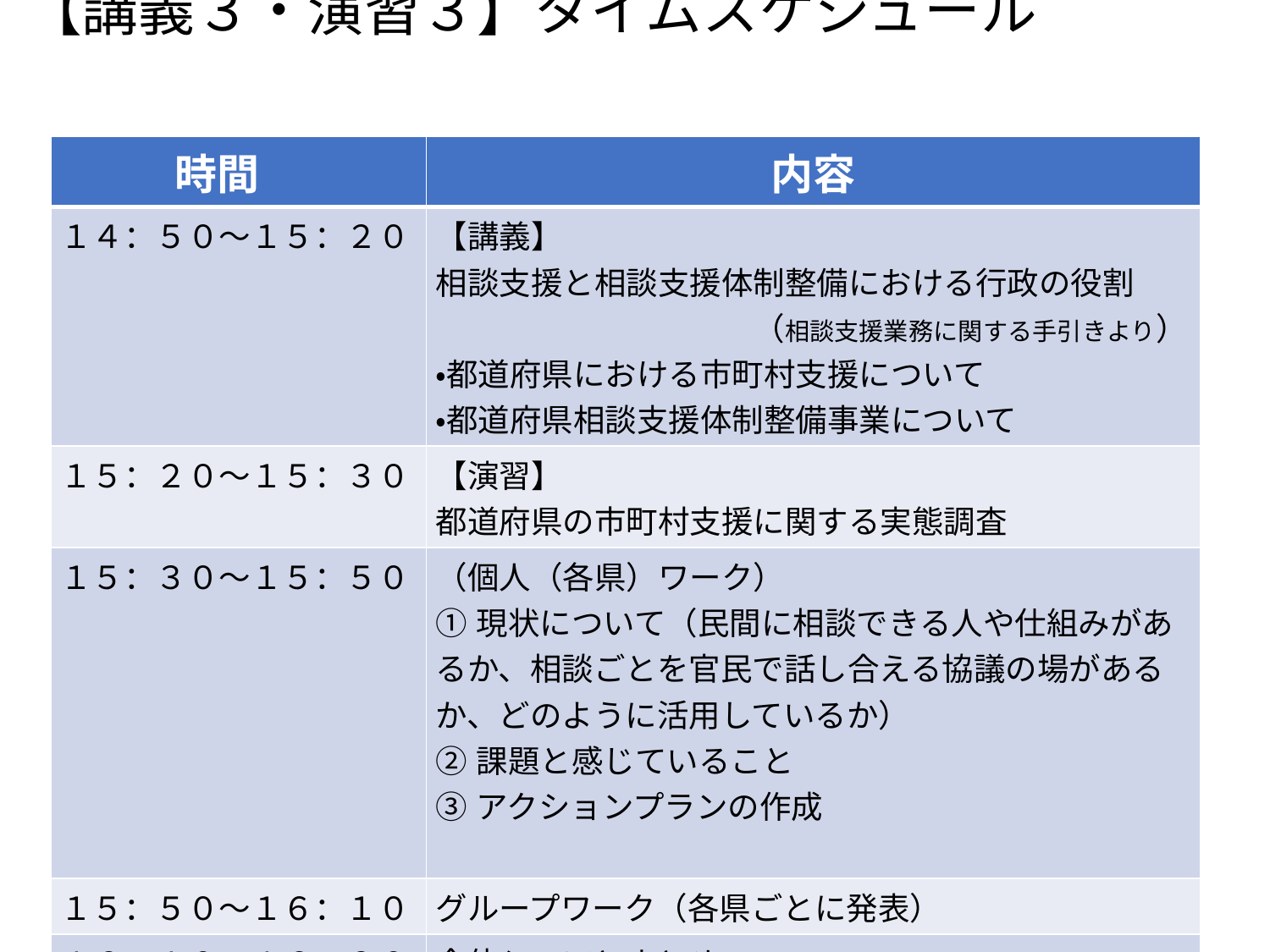

【講義３・演習３】タイムスケジュール
| 時間 | 内容 |
| --- | --- |
| １４：５０～１５：２０ | 【講義】　 相談支援と相談支援体制整備における行政の役割　　　　　　　　　　　（相談支援業務に関する手引きより） ・都道府県における市町村支援について ・都道府県相談支援体制整備事業について |
| １５：２０～１５：３０ | 【演習】 都道府県の市町村支援に関する実態調査 |
| １５：３０～１５：５０ | （個人（各県）ワーク） ①現状について（民間に相談できる人や仕組みがあるか、相談ごとを官民で話し合える協議の場があるか、どのように活用しているか） ②課題と感じていること ③アクションプランの作成 |
| １５：５０～１６：１０ | グループワーク（各県ごとに発表） |
| １６：１０～１６：２０ | 全体シェアとまとめ |